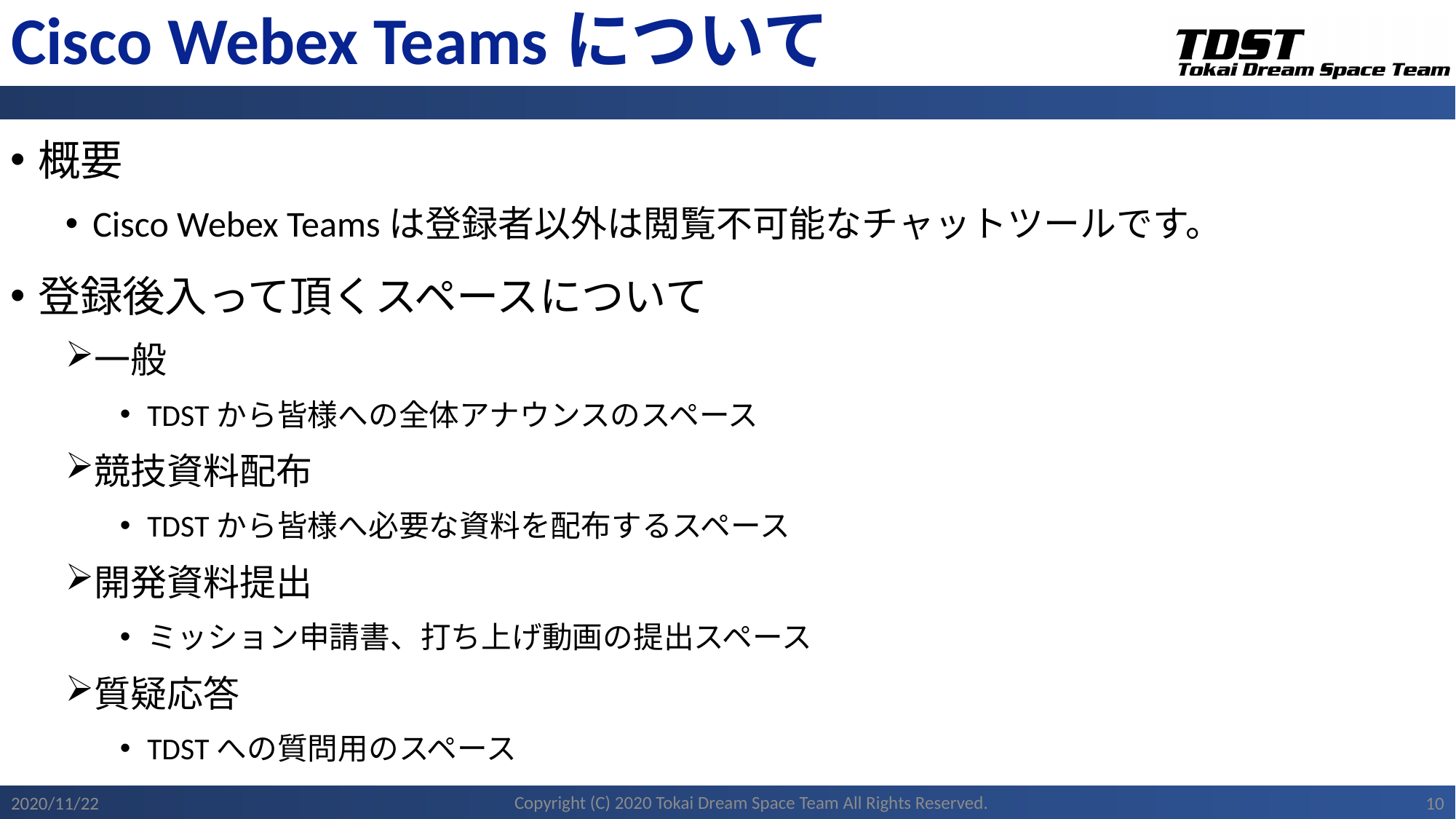

# Cisco Webex Teamsについて
概要
Cisco Webex Teamsは登録者以外は閲覧不可能なチャットツールです。
登録後入って頂くスペースについて
一般
TDSTから皆様への全体アナウンスのスペース
競技資料配布
TDSTから皆様へ必要な資料を配布するスペース
開発資料提出
ミッション申請書、打ち上げ動画の提出スペース
質疑応答
TDSTへの質問用のスペース
Copyright (C) 2020 Tokai Dream Space Team All Rights Reserved.
2020/11/22
10